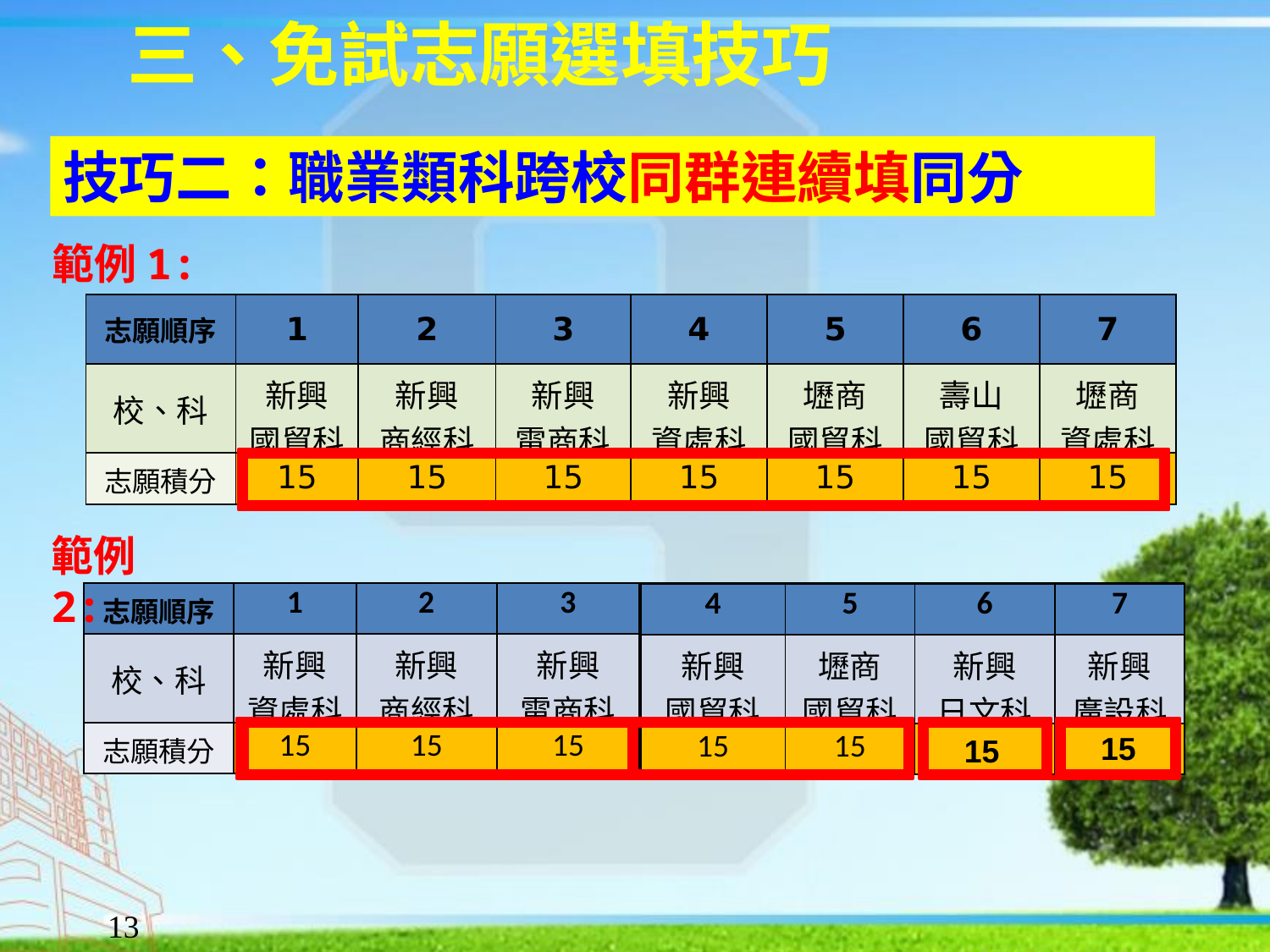

三、免試志願選填技巧
技巧二：職業類科跨校同群連續填同分
範例1:
| 志願順序 | 1 | 2 | 3 | 4 | 5 | 6 | 7 |
| --- | --- | --- | --- | --- | --- | --- | --- |
| 校、科 | 新興 國貿科 | 新興 商經科 | 新興 電商科 | 新興 資處科 | 壢商 國貿科 | 壽山 國貿科 | 壢商 資處科 |
| 志願積分 | 15 | 15 | 15 | 15 | 15 | 15 | 15 |

範例2:
| 志願順序 | 1 | 2 | 3 | 4 | 5 | 6 | 7 |
| --- | --- | --- | --- | --- | --- | --- | --- |
| 校、科 | 新興 資處科 | 新興 商經科 | 新興 電商科 | 新興 日文科 | 新興 廣設科 | 新興 國貿科 | 壢商 國貿科 |
| 志願積分 | 15 | 15 | 15 | 15 | 15 | 12 | 12 |
| 4 | 5 | 6 | 7 |
| --- | --- | --- | --- |
| 新興 國貿科 | 壢商 國貿科 | 新興 日文科 | 新興 廣設科 |
| 15 | 15 | 12 | 12 |

15
15
跨校同群志願連續填志願分